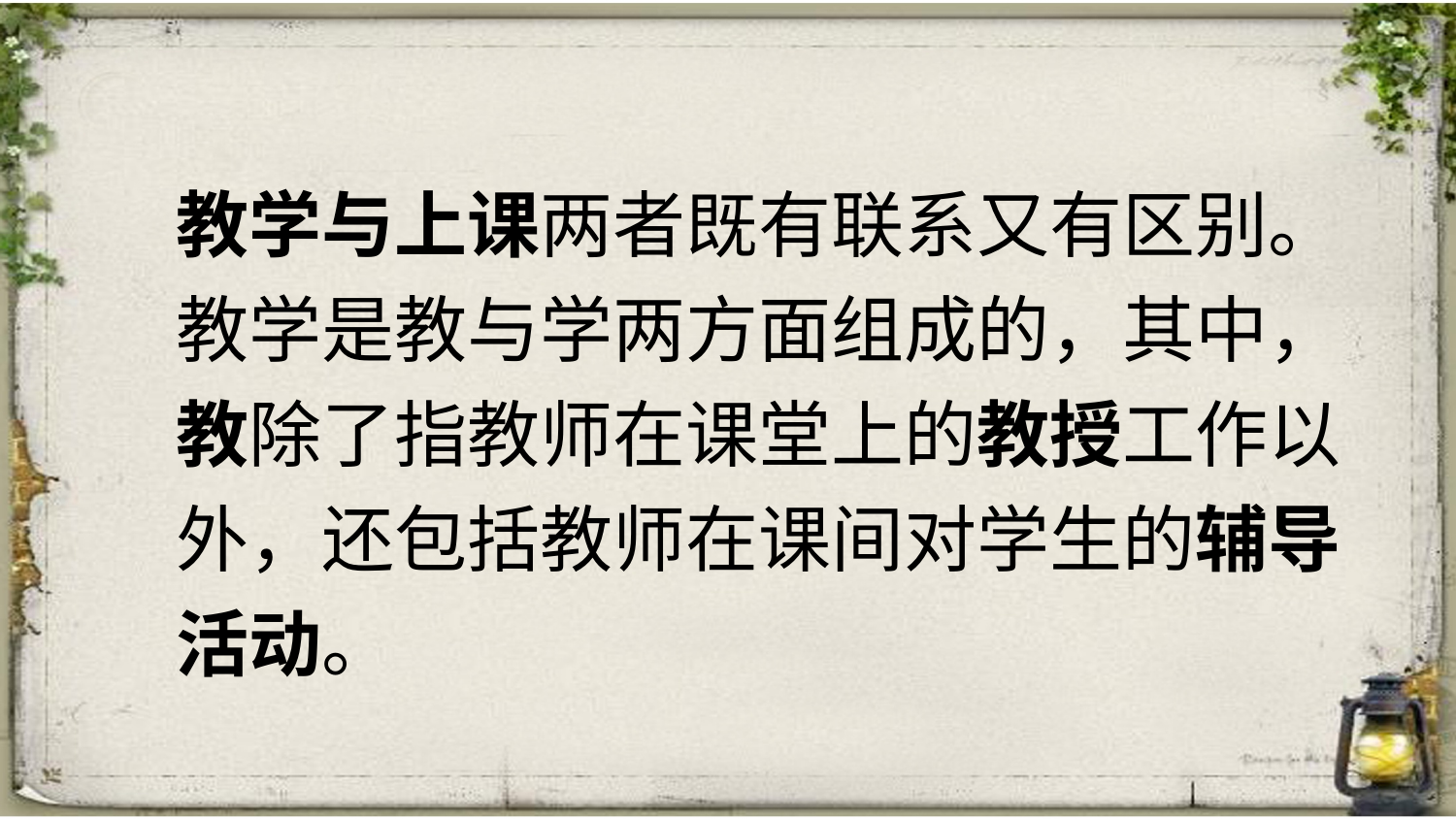

教学与上课两者既有联系又有区别。
教学是教与学两方面组成的，其中，教除了指教师在课堂上的教授工作以外，还包括教师在课间对学生的辅导活动。